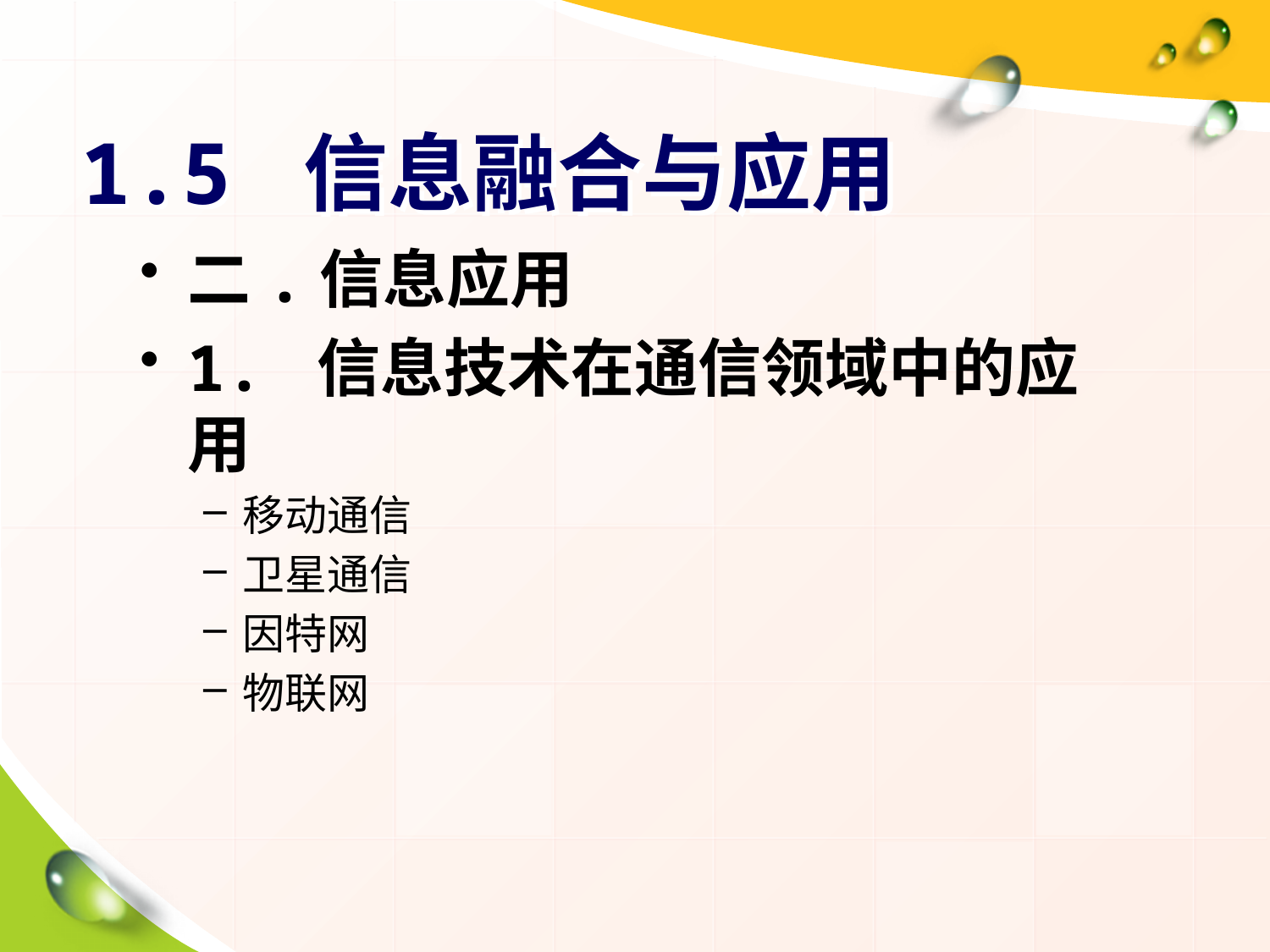

# 1.5 信息融合与应用
二.信息应用
1. 信息技术在通信领域中的应用
移动通信
卫星通信
因特网
物联网